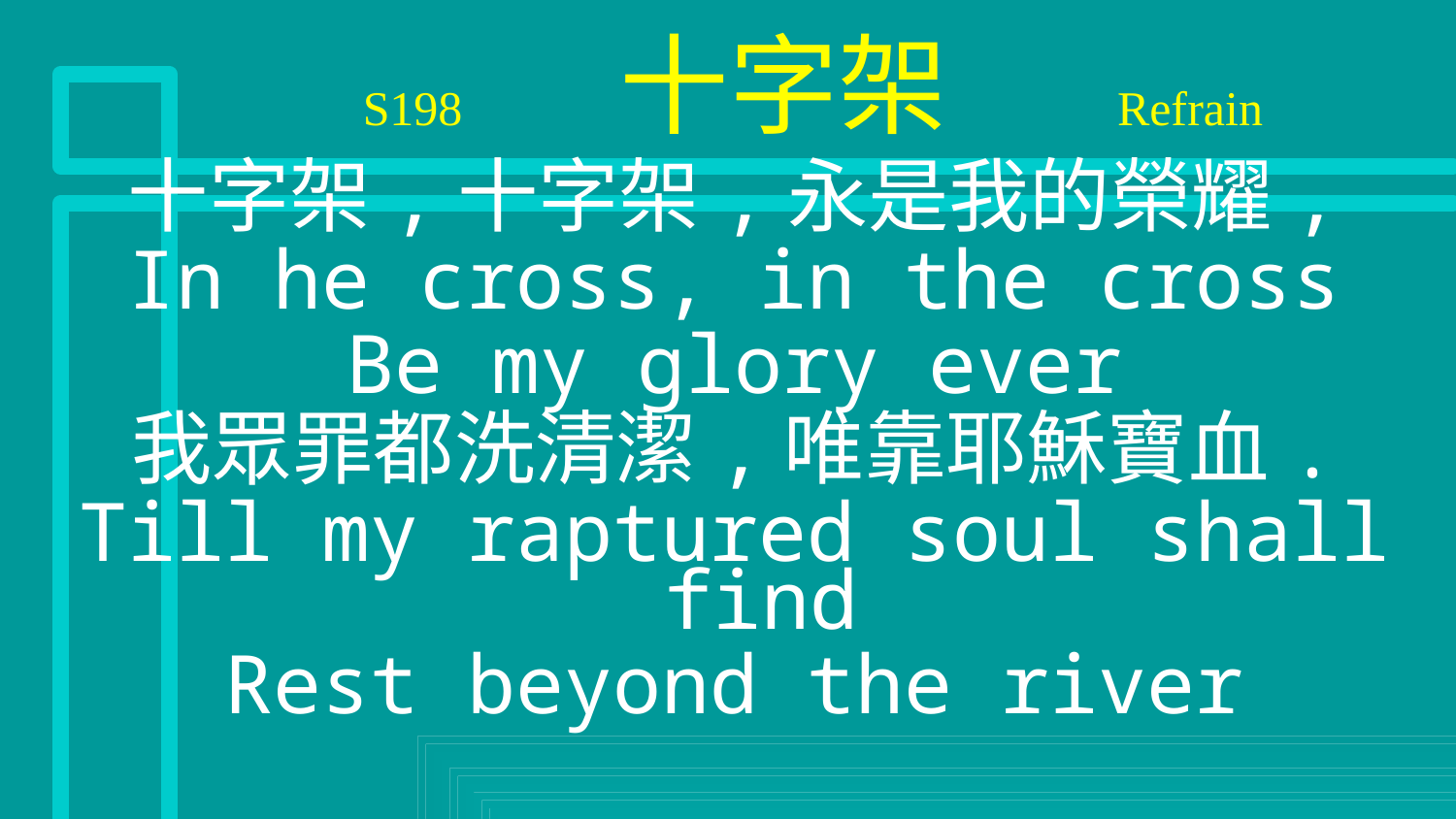

# S198            十字架       Refrain
十字架,十字架,永是我的榮耀,
In he cross, in the cross
Be my glory ever
我眾罪都洗清潔,唯靠耶穌寶血.
Till my raptured soul shall find
Rest beyond the river